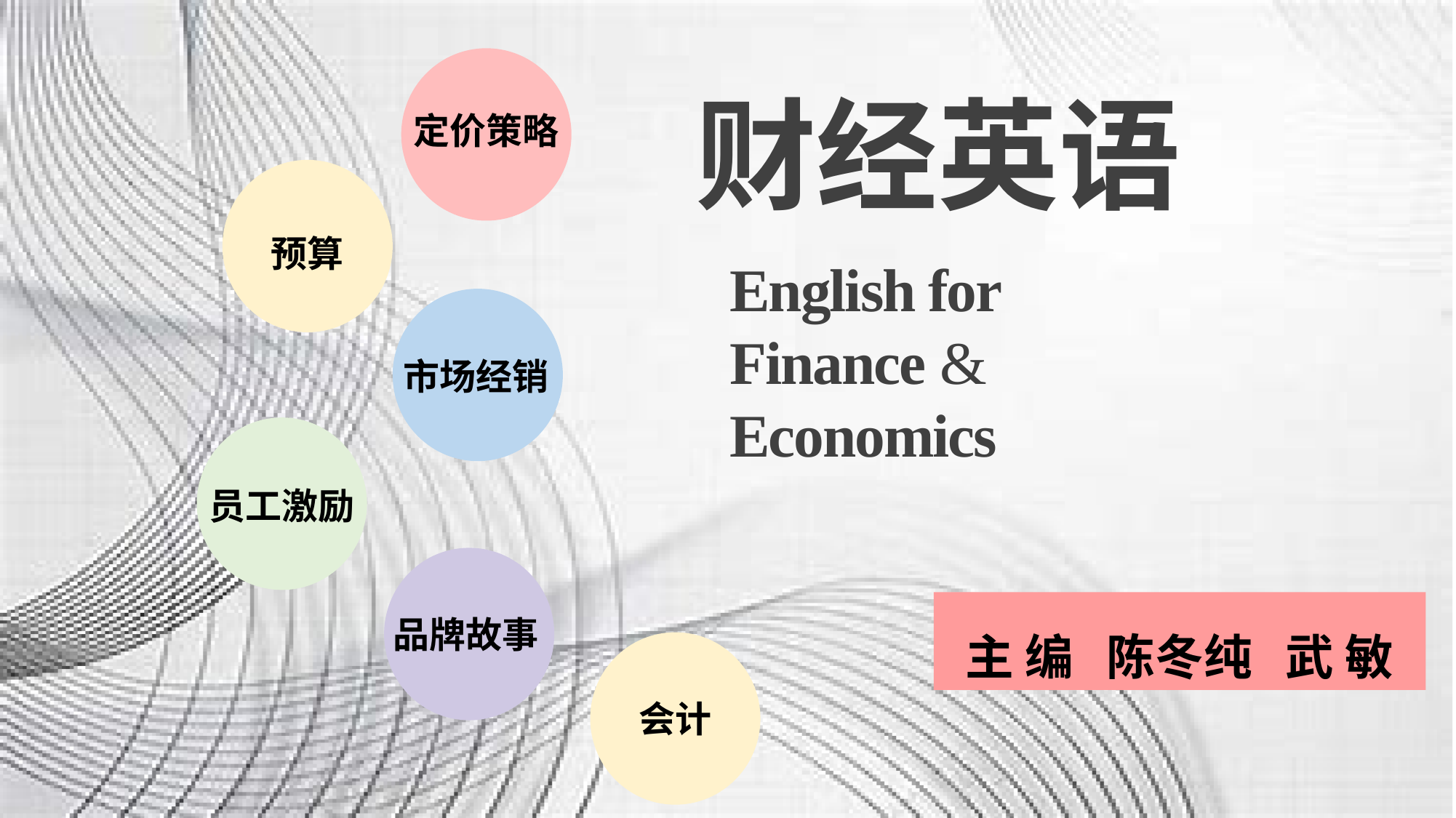

定价策略
财经英语

预算
English for
Finance &
Economics

市场经销

员工激励

品牌故事
主 编   陈冬纯   武 敏

会计